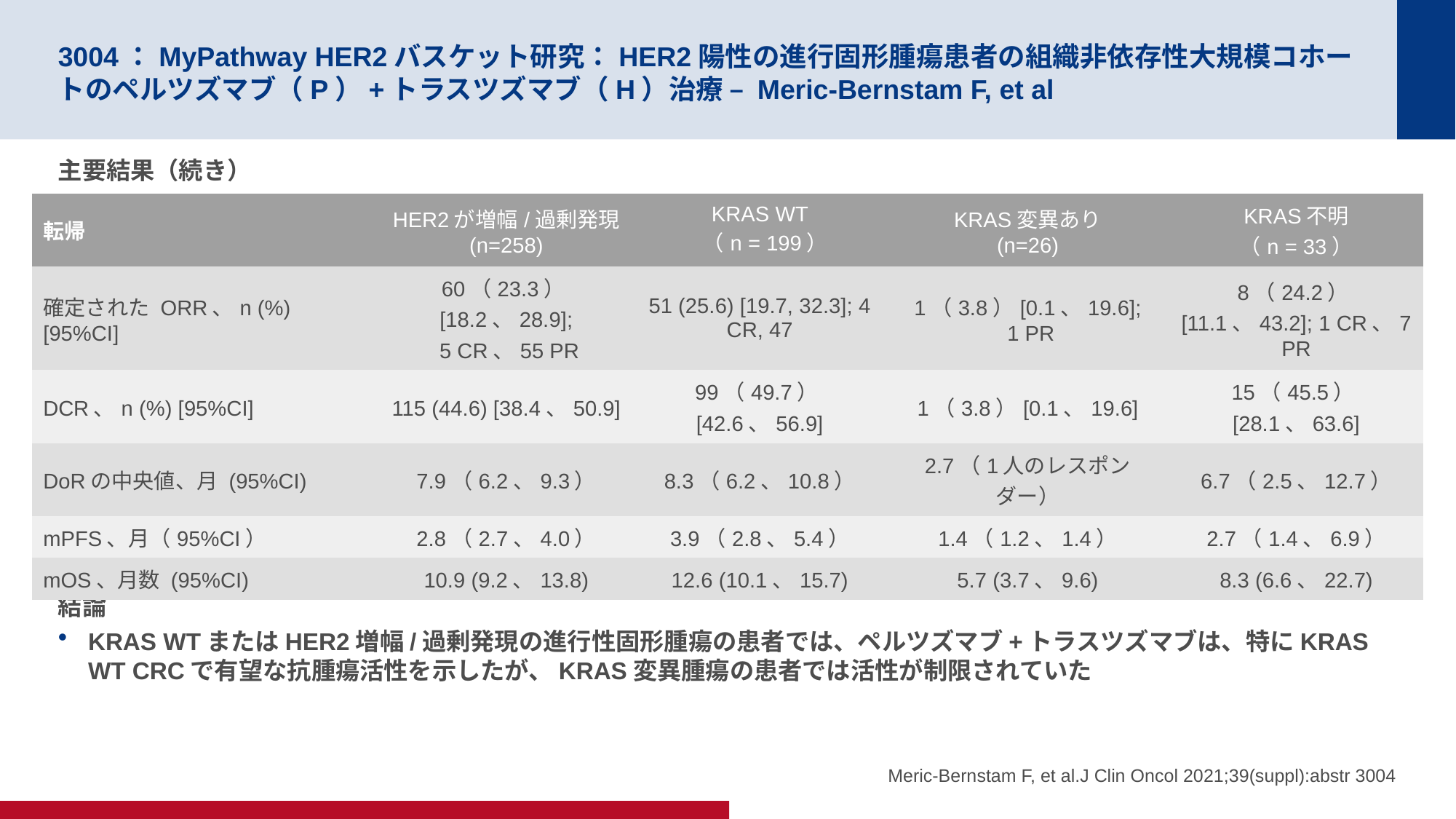

# 3004：MyPathway HER2バスケット研究：HER2陽性の進行固形腫瘍患者の組織非依存性大規模コホートのペルツズマブ（P）+トラスツズマブ（H）治療 – Meric-Bernstam F, et al
主要結果（続き）
最も一般的なTRAEは、下痢（26.4％）、注入関連反応（15.9％）、悪心（14.3％）、悪寒（13.2％）、倦怠感（12.4％）であった
結論
KRAS WTまたはHER2増幅/過剰発現の進行性固形腫瘍の患者では、ペルツズマブ+トラスツズマブは、特にKRAS WT CRCで有望な抗腫瘍活性を示したが、KRAS変異腫瘍の患者では活性が制限されていた
| 転帰 | HER2が増幅/過剰発現 (n=258) | KRAS WT （n = 199） | KRAS変異あり (n=26) | KRAS不明 （n = 33） |
| --- | --- | --- | --- | --- |
| 確定された ORR、n (%) [95%CI] | 60（23.3）[18.2、28.9]; 5 CR、55 PR | 51 (25.6) [19.7, 32.3]; 4 CR, 47 | 1（3.8）[0.1、19.6]; 1 PR | 8（24.2）[11.1、43.2]; 1 CR、7 PR |
| DCR、n (%) [95%CI] | 115 (44.6) [38.4、50.9] | 99（49.7）[42.6、56.9] | 1（3.8）[0.1、19.6] | 15（45.5）[28.1、63.6] |
| DoRの中央値、月 (95%CI) | 7.9（6.2、9.3） | 8.3（6.2、10.8） | 2.7（1人のレスポンダー） | 6.7（2.5、12.7） |
| mPFS、月（95%CI） | 2.8（2.7、4.0） | 3.9（2.8、5.4） | 1.4（1.2、1.4） | 2.7（1.4、6.9） |
| mOS、月数 (95%CI) | 10.9 (9.2、13.8) | 12.6 (10.1、15.7) | 5.7 (3.7、9.6) | 8.3 (6.6、22.7) |
Meric-Bernstam F, et al.J Clin Oncol 2021;39(suppl):abstr 3004